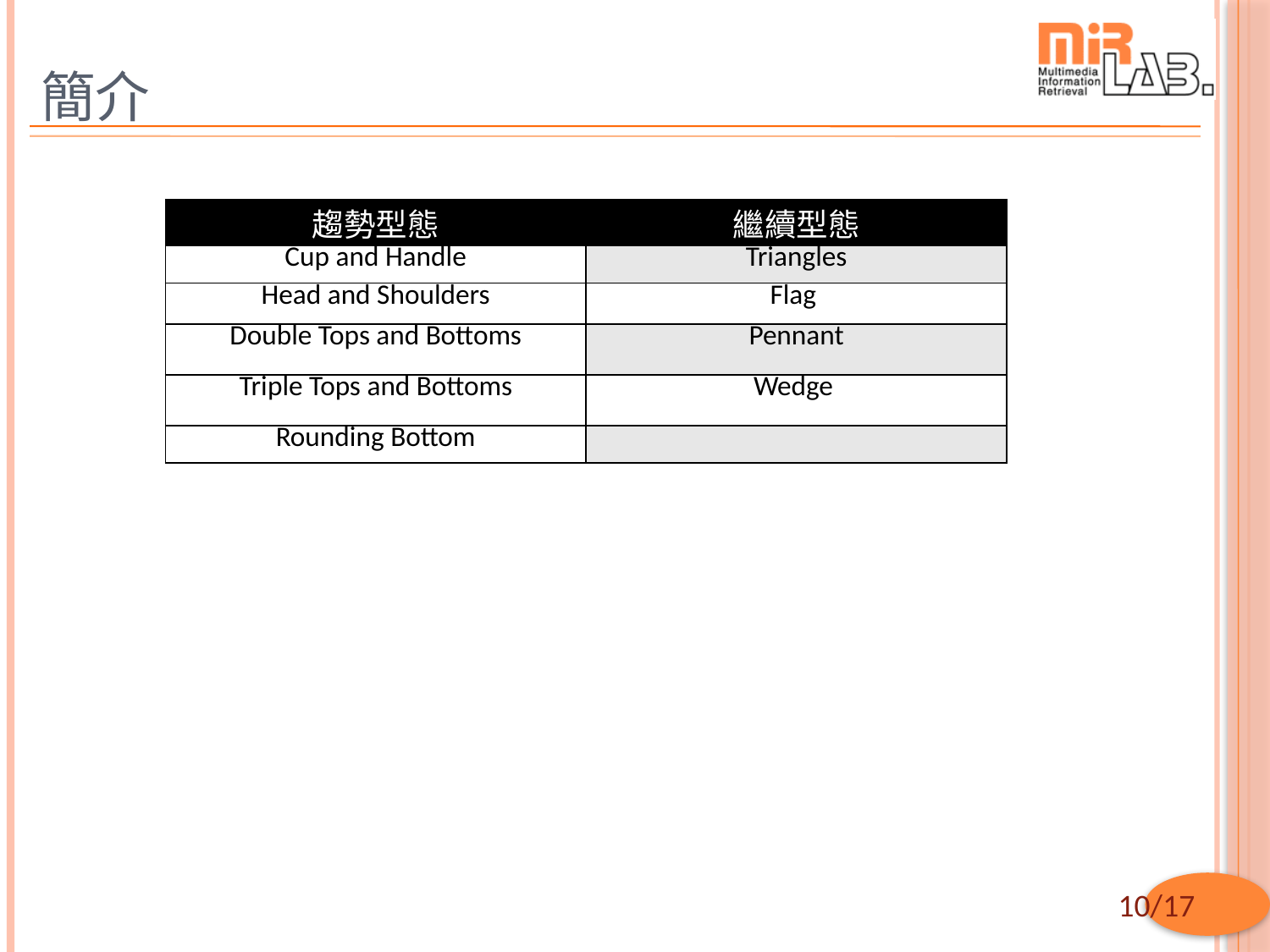

# 簡介
| 趨勢型態 | 繼續型態 |
| --- | --- |
| Cup and Handle | Triangles |
| Head and Shoulders | Flag |
| Double Tops and Bottoms | Pennant |
| Triple Tops and Bottoms | Wedge |
| Rounding Bottom |  |